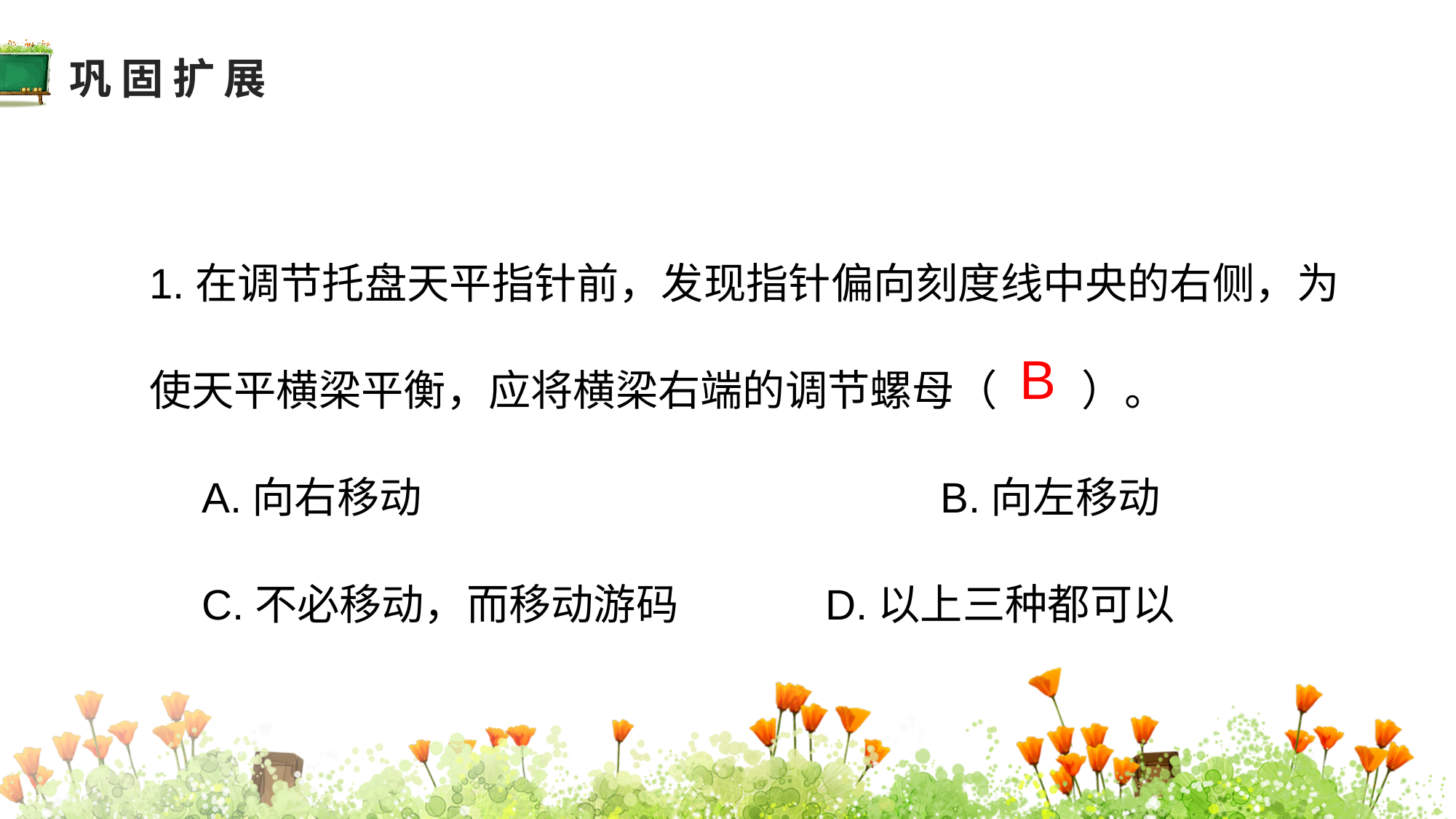

巩固扩展
1.在调节托盘天平指针前，发现指针偏向刻度线中央的右侧，为使天平横梁平衡，应将横梁右端的调节螺母（　　）。
　A.向右移动　　　　　　　　　　　　B.向左移动
　C.不必移动，而移动游码　          D.以上三种都可以

B